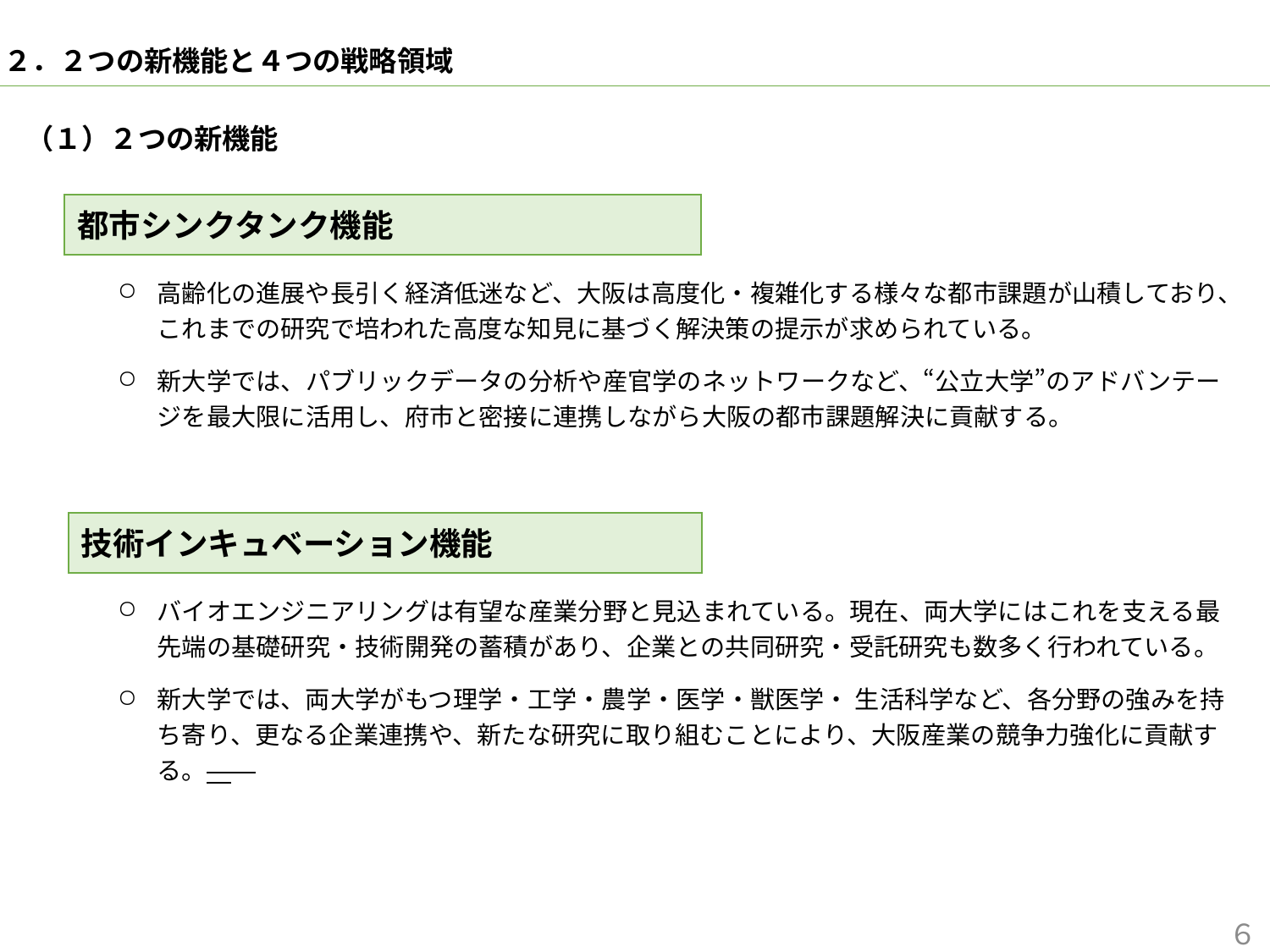

２．２つの新機能と４つの戦略領域
（１）２つの新機能
都市シンクタンク機能
高齢化の進展や長引く経済低迷など、大阪は高度化・複雑化する様々な都市課題が山積しており、これまでの研究で培われた高度な知見に基づく解決策の提示が求められている。
新大学では、パブリックデータの分析や産官学のネットワークなど、“公立大学”のアドバンテージを最大限に活用し、府市と密接に連携しながら大阪の都市課題解決に貢献する。
技術インキュベーション機能
バイオエンジニアリングは有望な産業分野と見込まれている。現在、両大学にはこれを支える最先端の基礎研究・技術開発の蓄積があり、企業との共同研究・受託研究も数多く行われている。
新大学では、両大学がもつ理学・工学・農学・医学・獣医学・ 生活科学など、各分野の強みを持ち寄り、更なる企業連携や、新たな研究に取り組むことにより、大阪産業の競争力強化に貢献する。
６